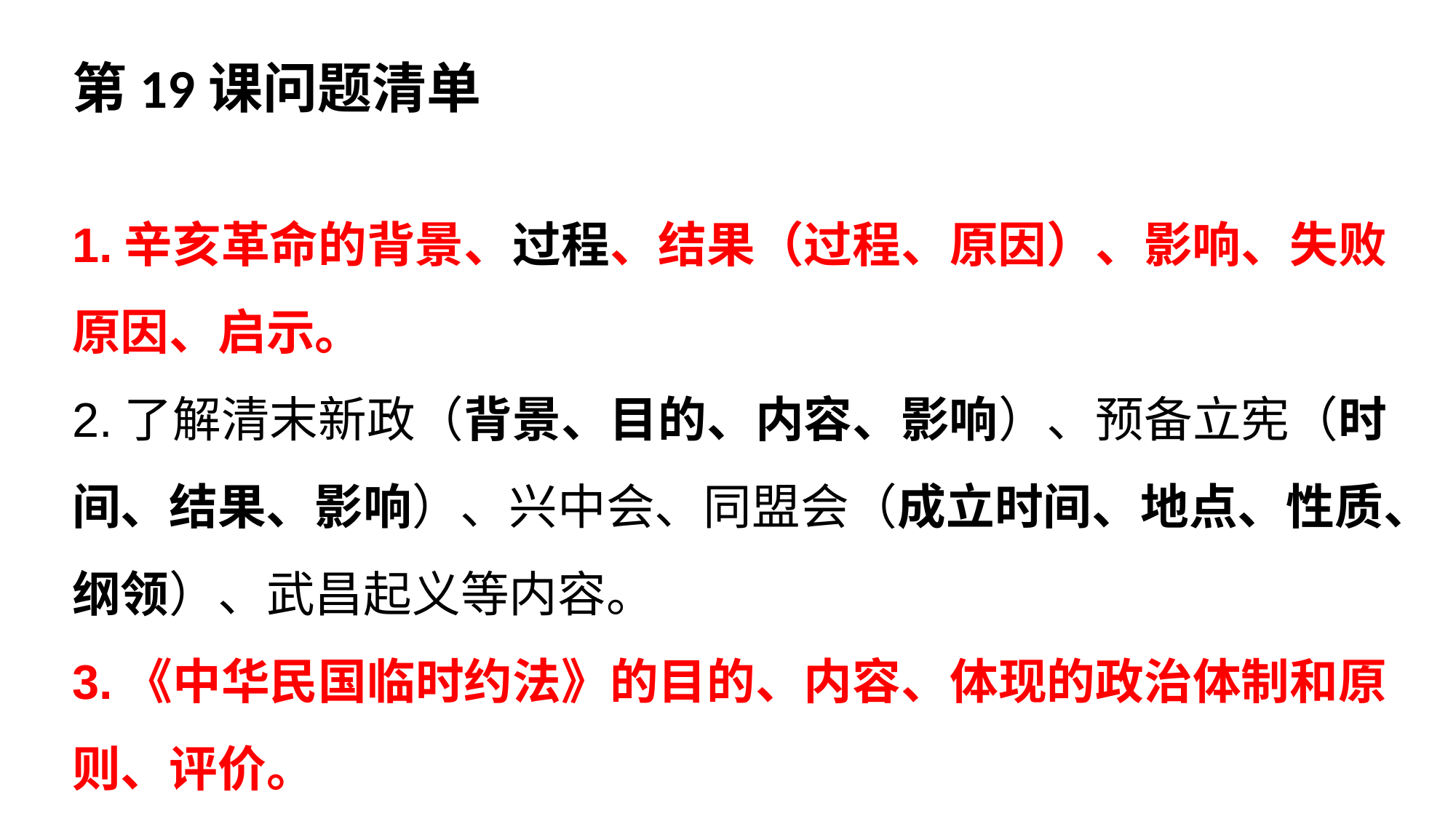

第19课问题清单

1.辛亥革命的背景、过程、结果（过程、原因）、影响、失败原因、启示。
2.了解清末新政（背景、目的、内容、影响）、预备立宪（时间、结果、影响）、兴中会、同盟会（成立时间、地点、性质、纲领）、武昌起义等内容。
3.《中华民国临时约法》的目的、内容、体现的政治体制和原则、评价。